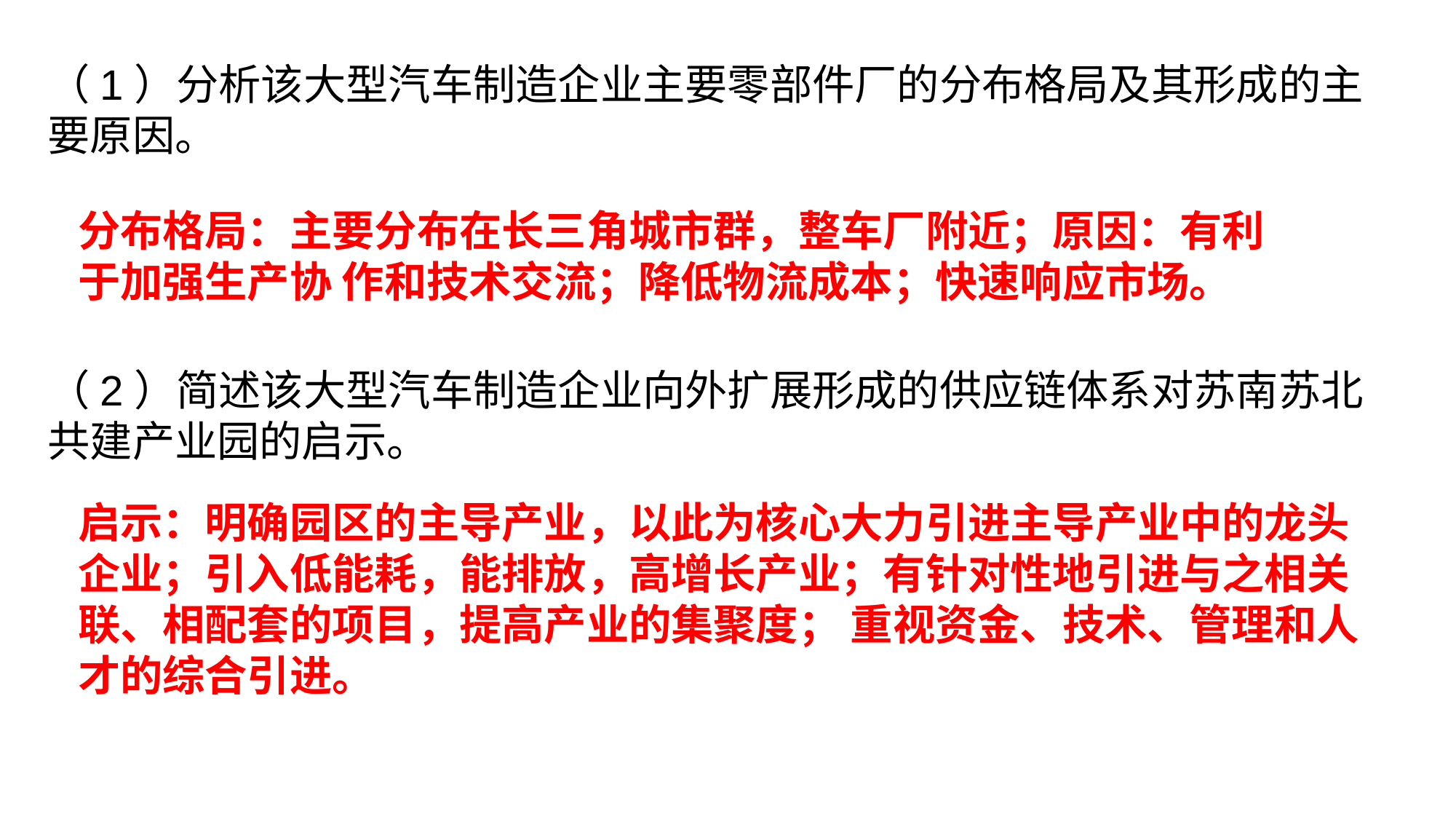

（1）分析该大型汽车制造企业主要零部件厂的分布格局及其形成的主要原因。

（2）简述该大型汽车制造企业向外扩展形成的供应链体系对苏南苏北共建产业园的启示。
分布格局：主要分布在长三角城市群，整车厂附近；原因：有利于加强生产协 作和技术交流；降低物流成本；快速响应市场。
启示：明确园区的主导产业，以此为核心大力引进主导产业中的龙头企业；引入低能耗，能排放，高增长产业；有针对性地引进与之相关联、相配套的项目，提高产业的集聚度； 重视资金、技术、管理和人才的综合引进。